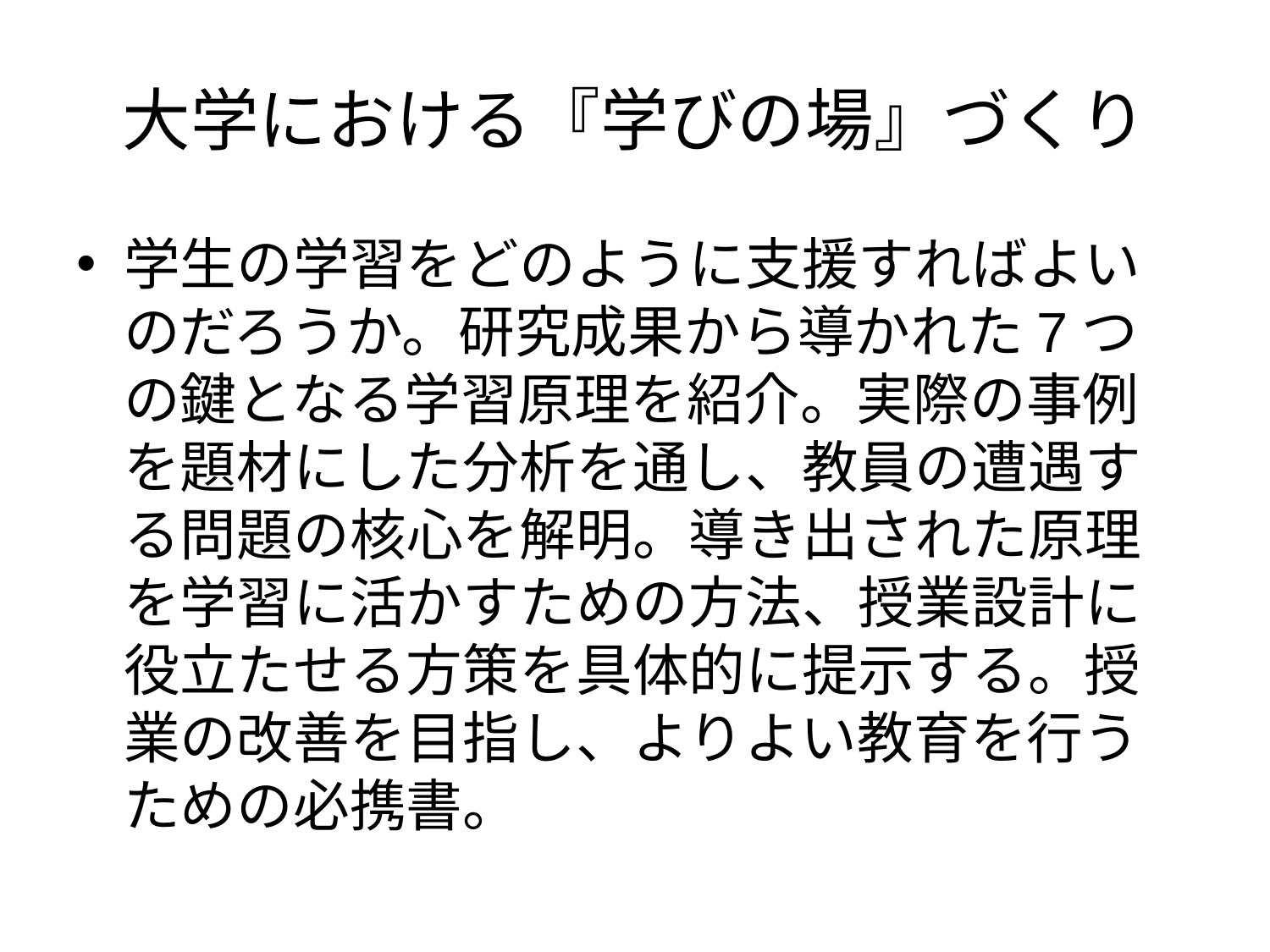

# 大学における『学びの場』づくり
学生の学習をどのように支援すればよいのだろうか。研究成果から導かれた7つの鍵となる学習原理を紹介。実際の事例を題材にした分析を通し、教員の遭遇する問題の核心を解明。導き出された原理を学習に活かすための方法、授業設計に役立たせる方策を具体的に提示する。授業の改善を目指し、よりよい教育を行うための必携書。